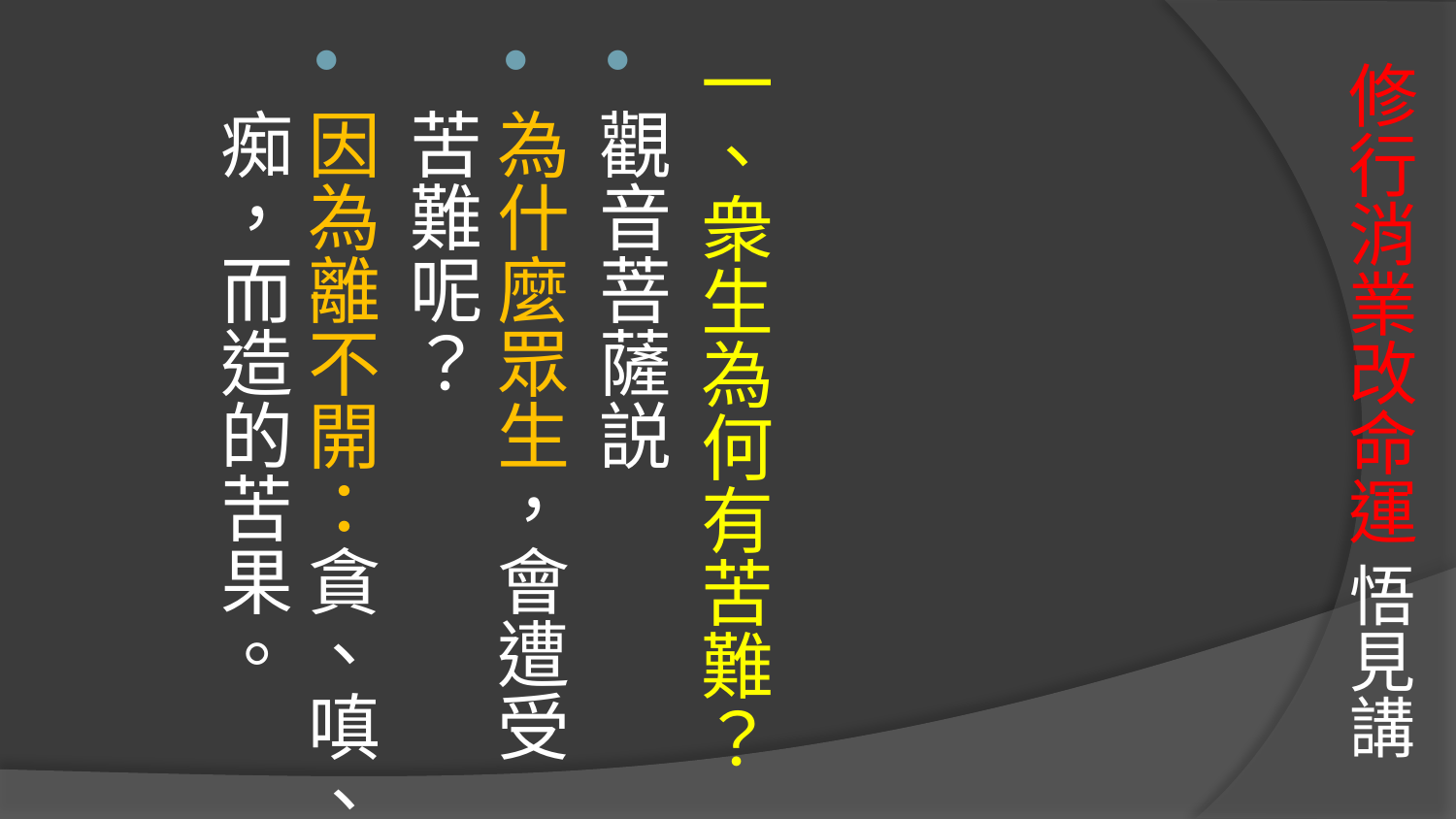

一、衆生為何有苦難？
觀音菩薩説
為什麼眾生，會遭受苦難呢？
因為離不開：貪、嗔、痴，而造的苦果。
# 修行消業改命運 悟見講